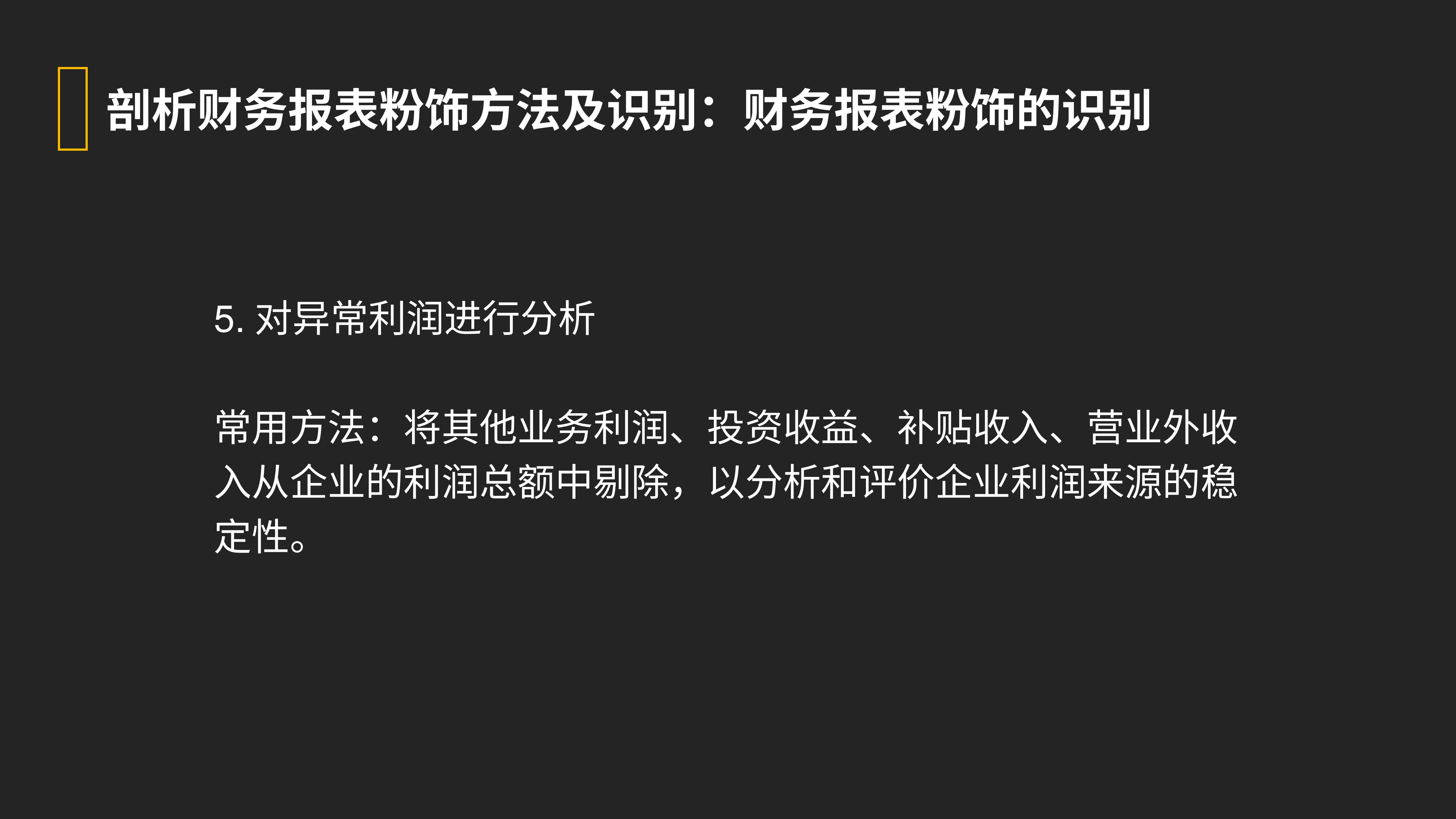

剖析财务报表粉饰方法及识别：财务报表粉饰的识别
5.对异常利润进行分析

常用方法：将其他业务利润、投资收益、补贴收入、营业外收入从企业的利润总额中剔除，以分析和评价企业利润来源的稳定性。